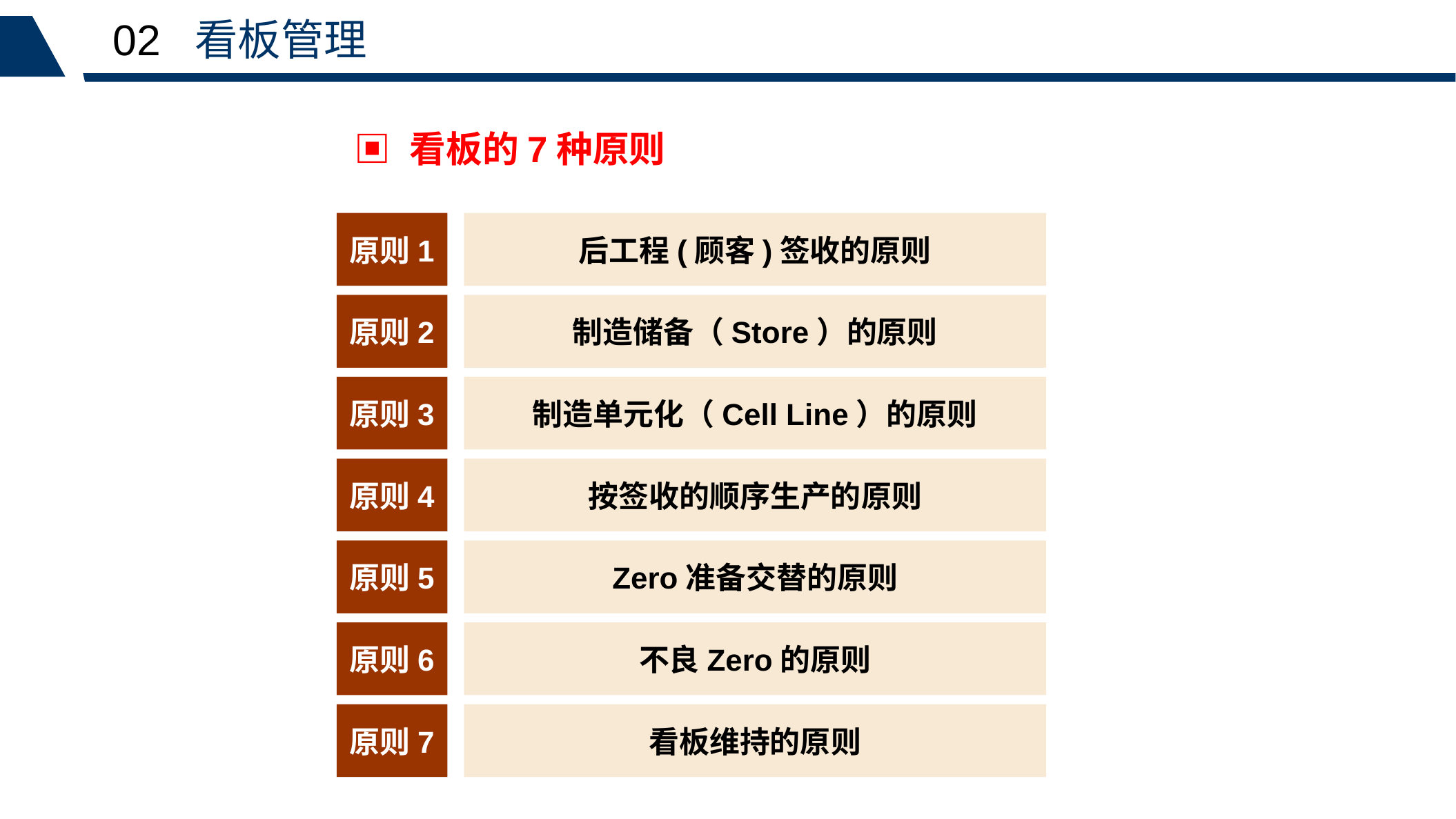

02  看板管理

▣ 看板的7种原则
原则1
后工程(顾客)签收的原则
原则2
制造储备（Store）的原则
原则3
制造单元化（Cell Line）的原则
原则4
按签收的顺序生产的原则
原则5
Zero准备交替的原则
原则6
不良Zero的原则
原则7
看板维持的原则